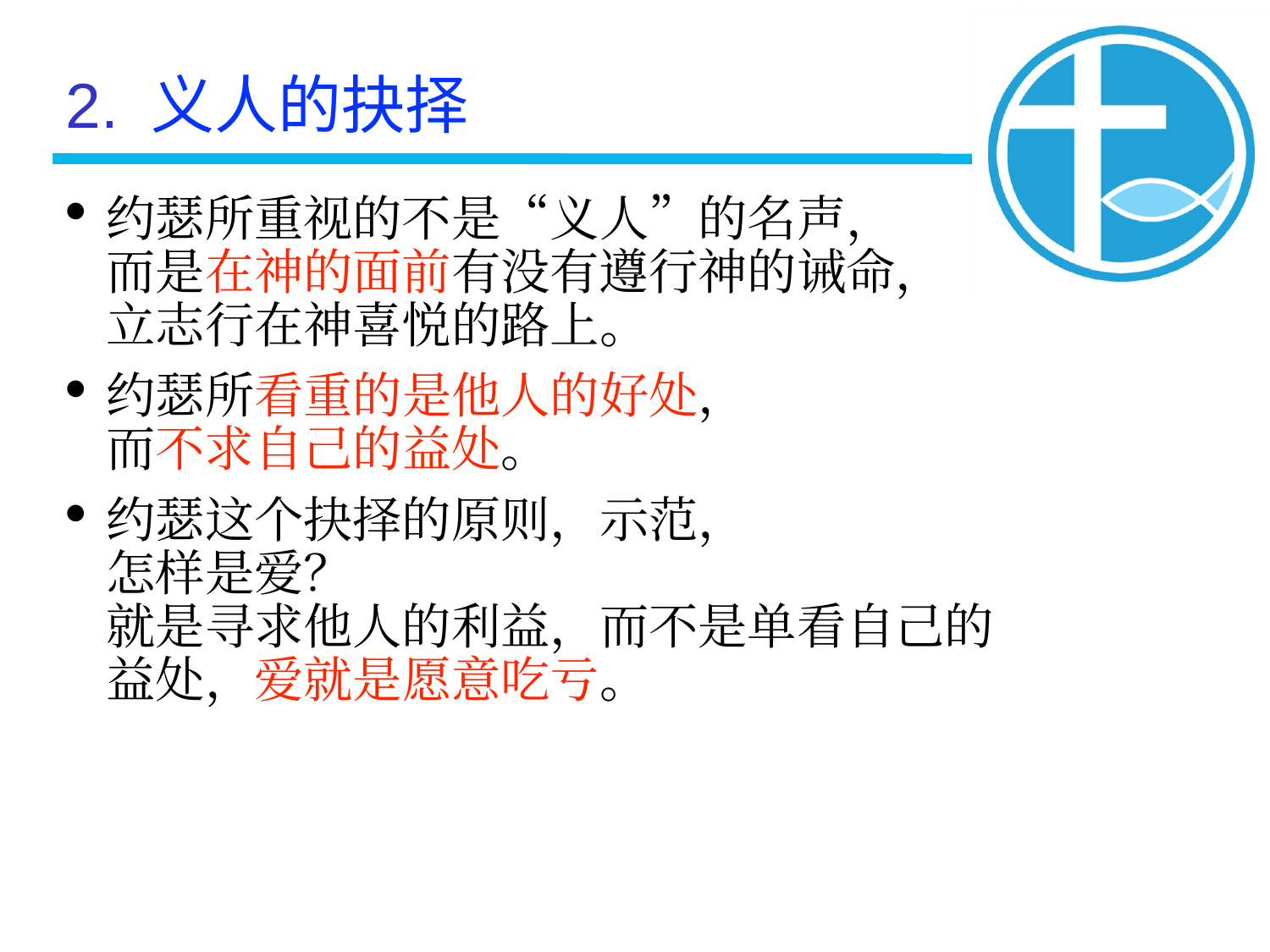

2. 义人的抉择
约瑟所重视的不是“义人”的名声，
而是在神的面前有没有遵行神的诫命，
立志行在神喜悦的路上。
约瑟所看重的是他人的好处，
而不求自己的益处。
约瑟这个抉择的原则，示范，
怎样是爱？
就是寻求他人的利益，而不是单看自己的益处，爱就是愿意吃亏。